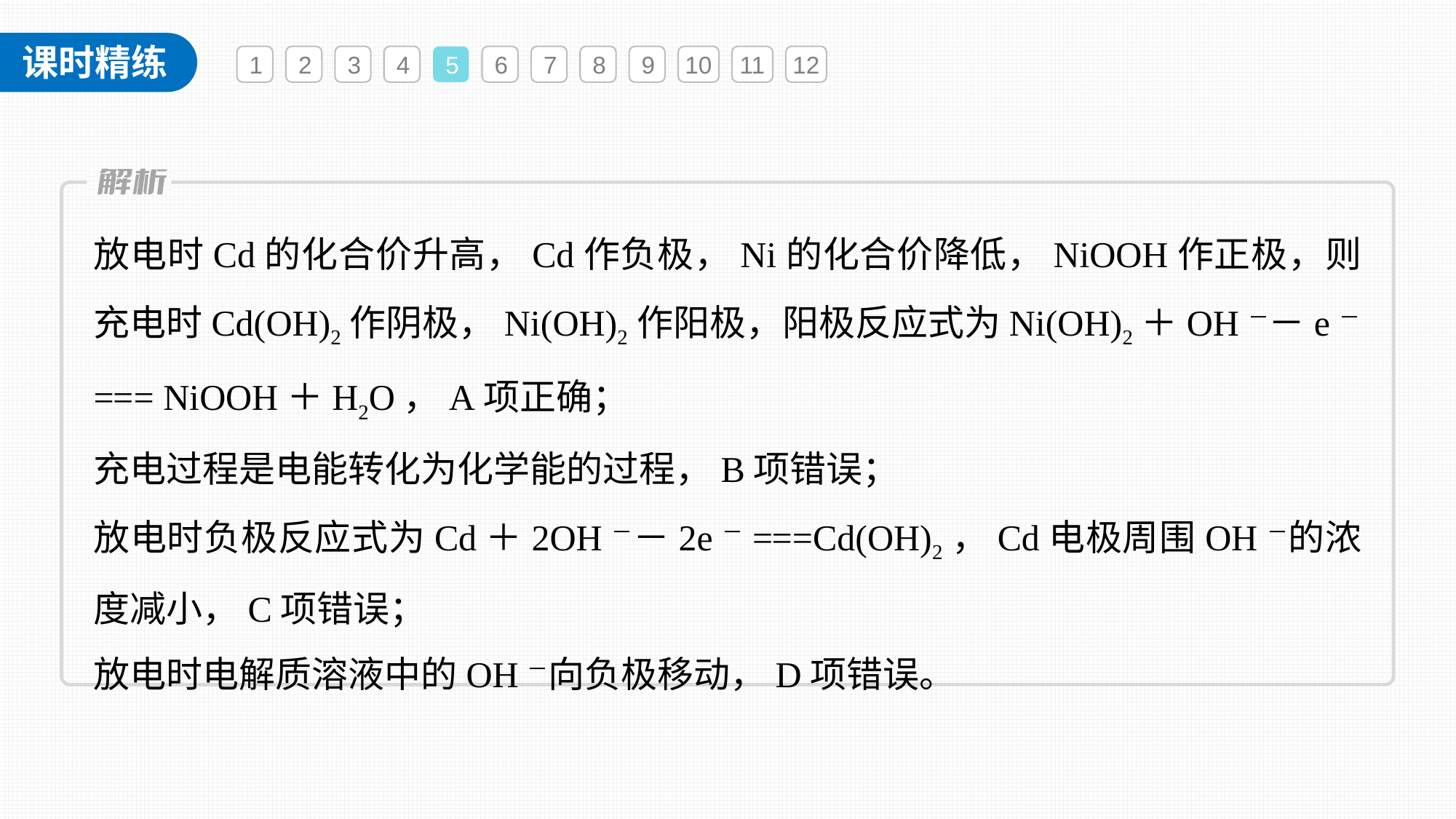

1
2
3
4
5
6
7
8
9
10
11
12

放电时Cd的化合价升高，Cd作负极，Ni的化合价降低，NiOOH作正极，则充电时Cd(OH)2作阴极，Ni(OH)2作阳极，阳极反应式为Ni(OH)2＋OH－－e－=== NiOOH＋H2O，A项正确；
充电过程是电能转化为化学能的过程，B项错误；
放电时负极反应式为Cd＋2OH－－2e－===Cd(OH)2，Cd电极周围OH－的浓度减小，C项错误；
放电时电解质溶液中的OH－向负极移动，D项错误。